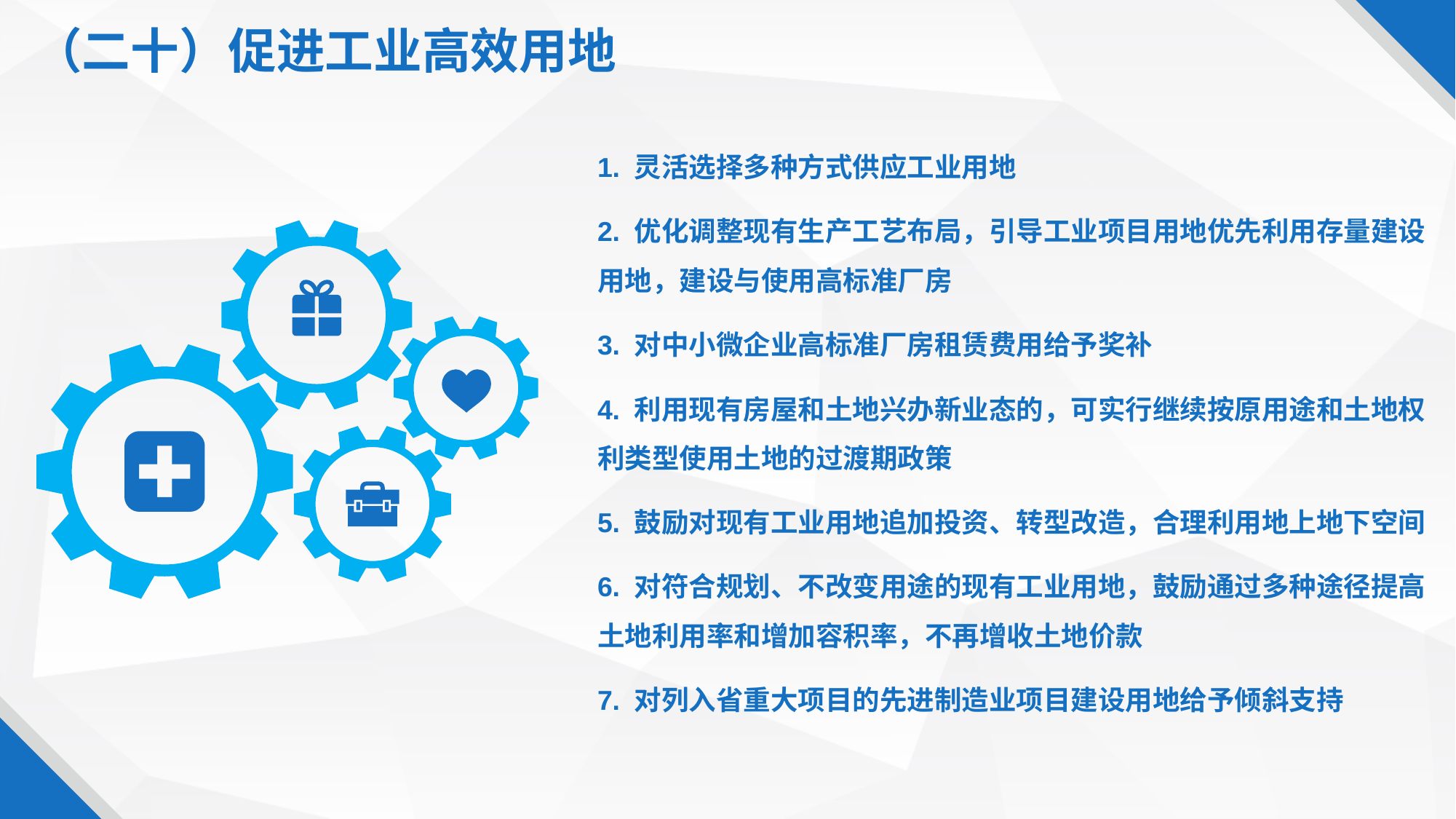

（二十）促进工业高效用地
1. 灵活选择多种方式供应工业用地
2. 优化调整现有生产工艺布局，引导工业项目用地优先利用存量建设用地，建设与使用高标准厂房
3. 对中小微企业高标准厂房租赁费用给予奖补
4. 利用现有房屋和土地兴办新业态的，可实行继续按原用途和土地权利类型使用土地的过渡期政策
5. 鼓励对现有工业用地追加投资、转型改造，合理利用地上地下空间
6. 对符合规划、不改变用途的现有工业用地，鼓励通过多种途径提高土地利用率和增加容积率，不再增收土地价款
7. 对列入省重大项目的先进制造业项目建设用地给予倾斜支持